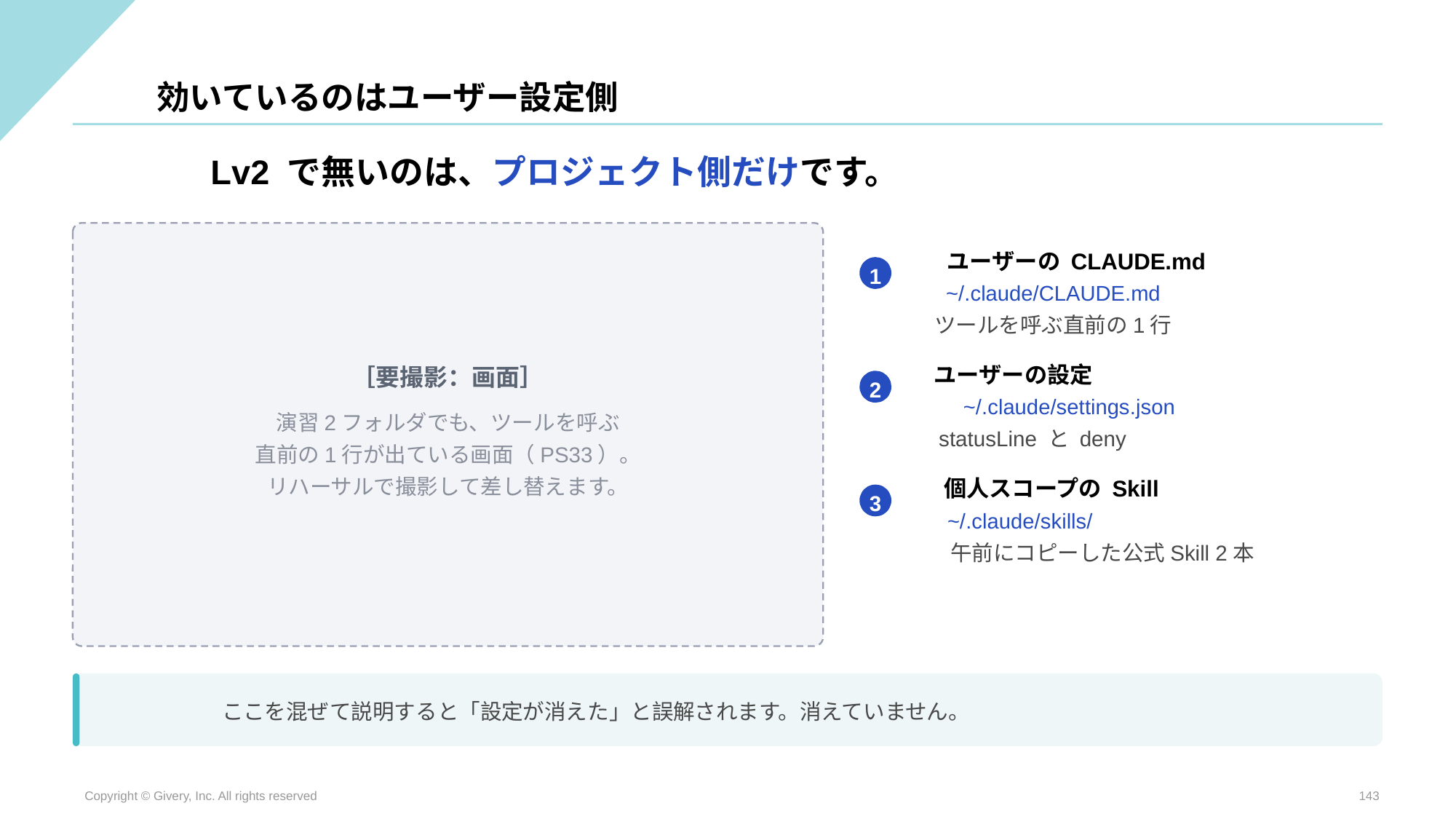

効いているのはユーザー設定側

Lv2 で無いのは、プロジェクト側だけです。

ユーザーの CLAUDE.md

1
~/.claude/CLAUDE.md
ツールを呼ぶ直前の1行
ユーザーの設定
［要撮影：画面］

2
~/.claude/settings.json
演習2フォルダでも、ツールを呼ぶ
statusLine と deny
直前の1行が出ている画面（PS33）。
リハーサルで撮影して差し替えます。
個人スコープの Skill

3
~/.claude/skills/
午前にコピーした公式Skill 2本

ここを混ぜて説明すると「設定が消えた」と誤解されます。消えていません。
Copyright © Givery, Inc. All rights reserved
143